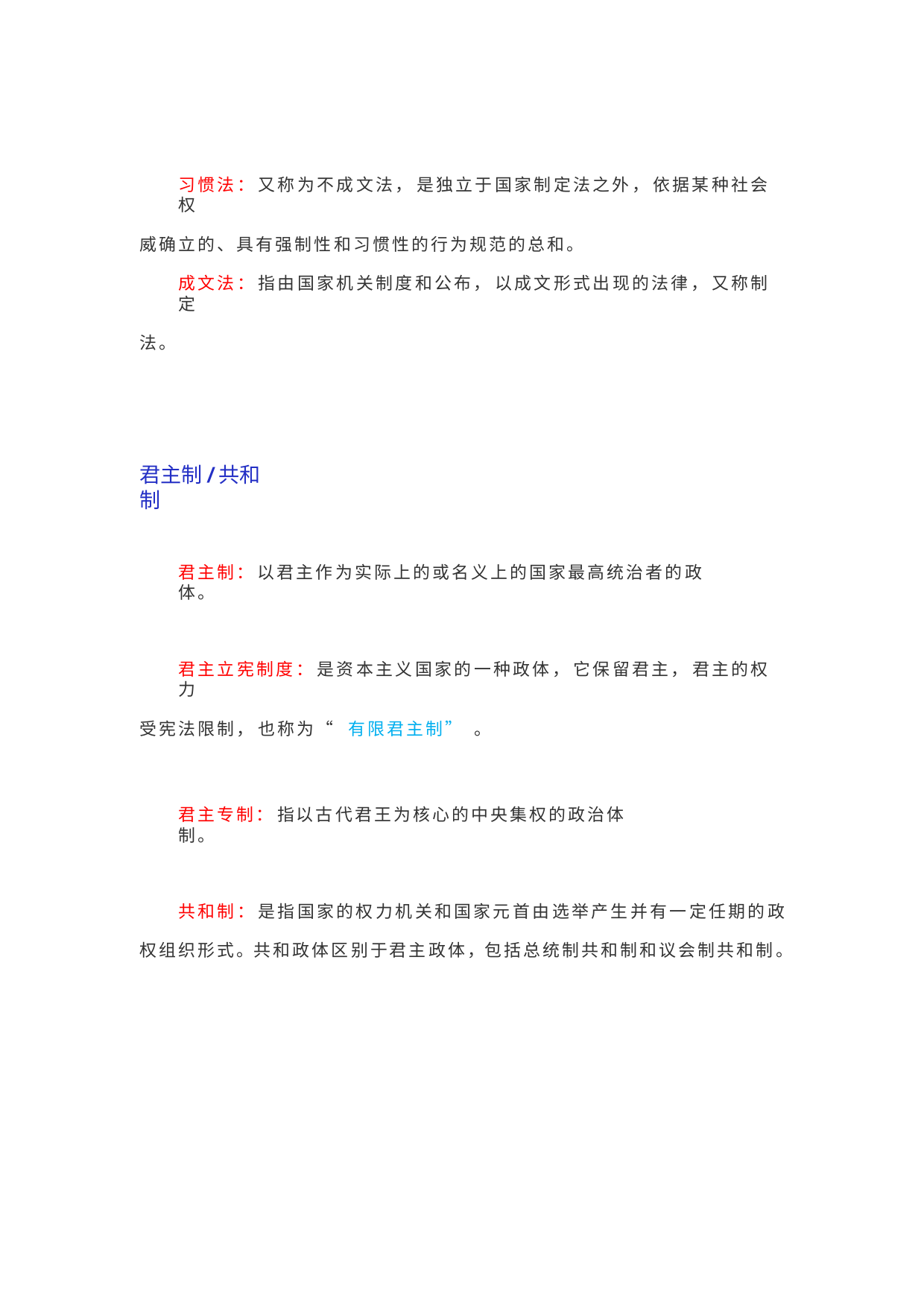

习惯法： 又称为不成文法， 是独立于国家制定法之外， 依据某种社会权

威确立的、具有强制性和习惯性的行为规范的总和。

成文法： 指由国家机关制度和公布， 以成文形式出现的法律， 又称制定

法。
君主制/共和制
君主制： 以君主作为实际上的或名义上的国家最高统治者的政体。
君主立宪制度： 是资本主义国家的一种政体， 它保留君主， 君主的权力

受宪法限制， 也称为“ 有限君主制” 。
君主专制： 指以古代君王为核心的中央集权的政治体制。
共和制： 是指国家的权力机关和国家元首由选举产生并有一定任期的政

权组织形式。共和政体区别于君主政体，包括总统制共和制和议会制共和制。